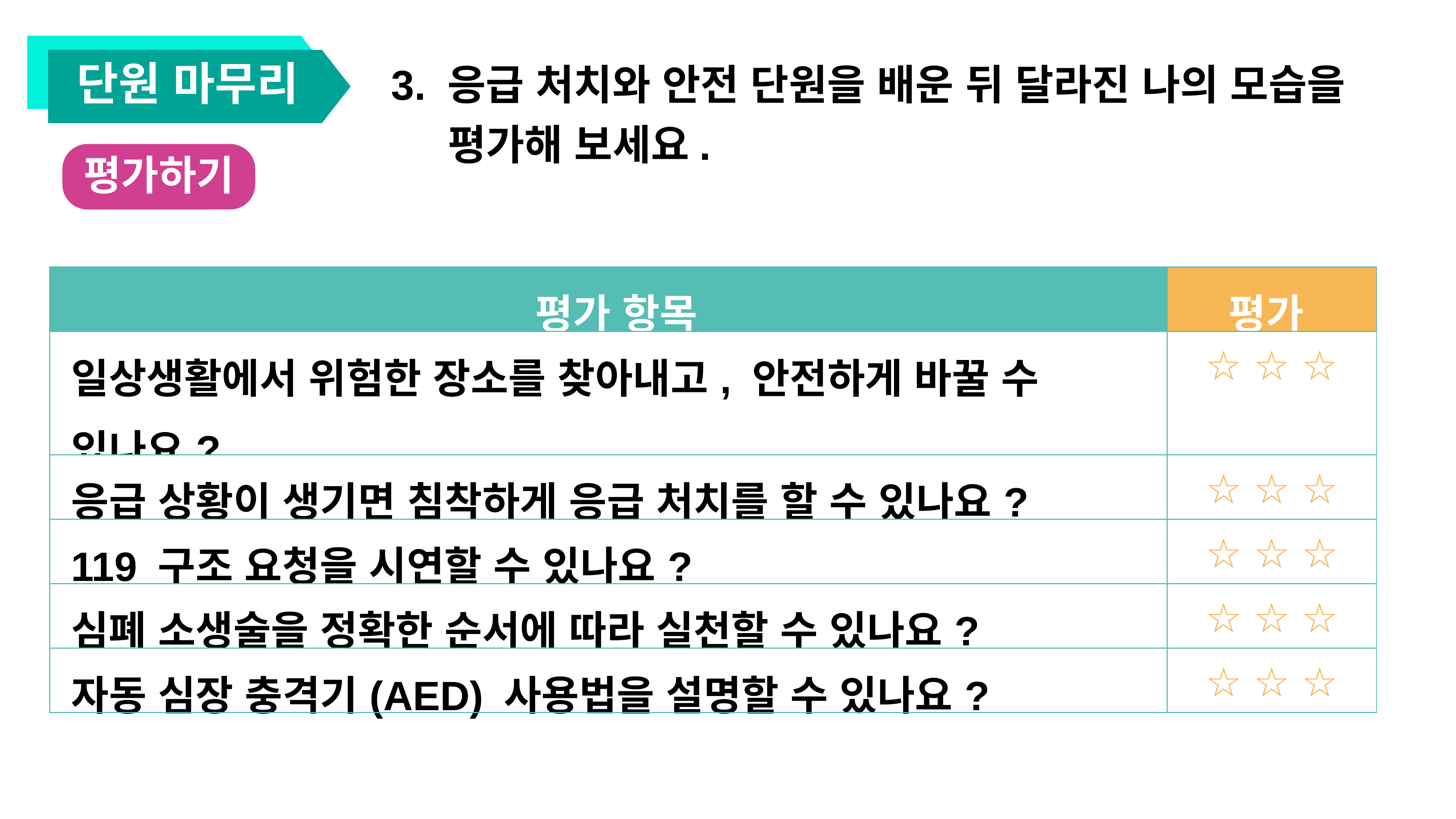

단원 마무리
3. 응급 처치와 안전 단원을 배운 뒤 달라진 나의 모습을
    평가해 보세요.

평가하기
| 평가 항목 | 평가 |
| --- | --- |
| 일상생활에서 위험한 장소를 찾아내고, 안전하게 바꿀 수 있나요? | ☆ ☆ ☆ |
| 응급 상황이 생기면 침착하게 응급 처치를 할 수 있나요? | ☆ ☆ ☆ |
| 119 구조 요청을 시연할 수 있나요? | ☆ ☆ ☆ |
| 심폐 소생술을 정확한 순서에 따라 실천할 수 있나요? | ☆ ☆ ☆ |
| 자동 심장 충격기(AED) 사용법을 설명할 수 있나요? | ☆ ☆ ☆ |